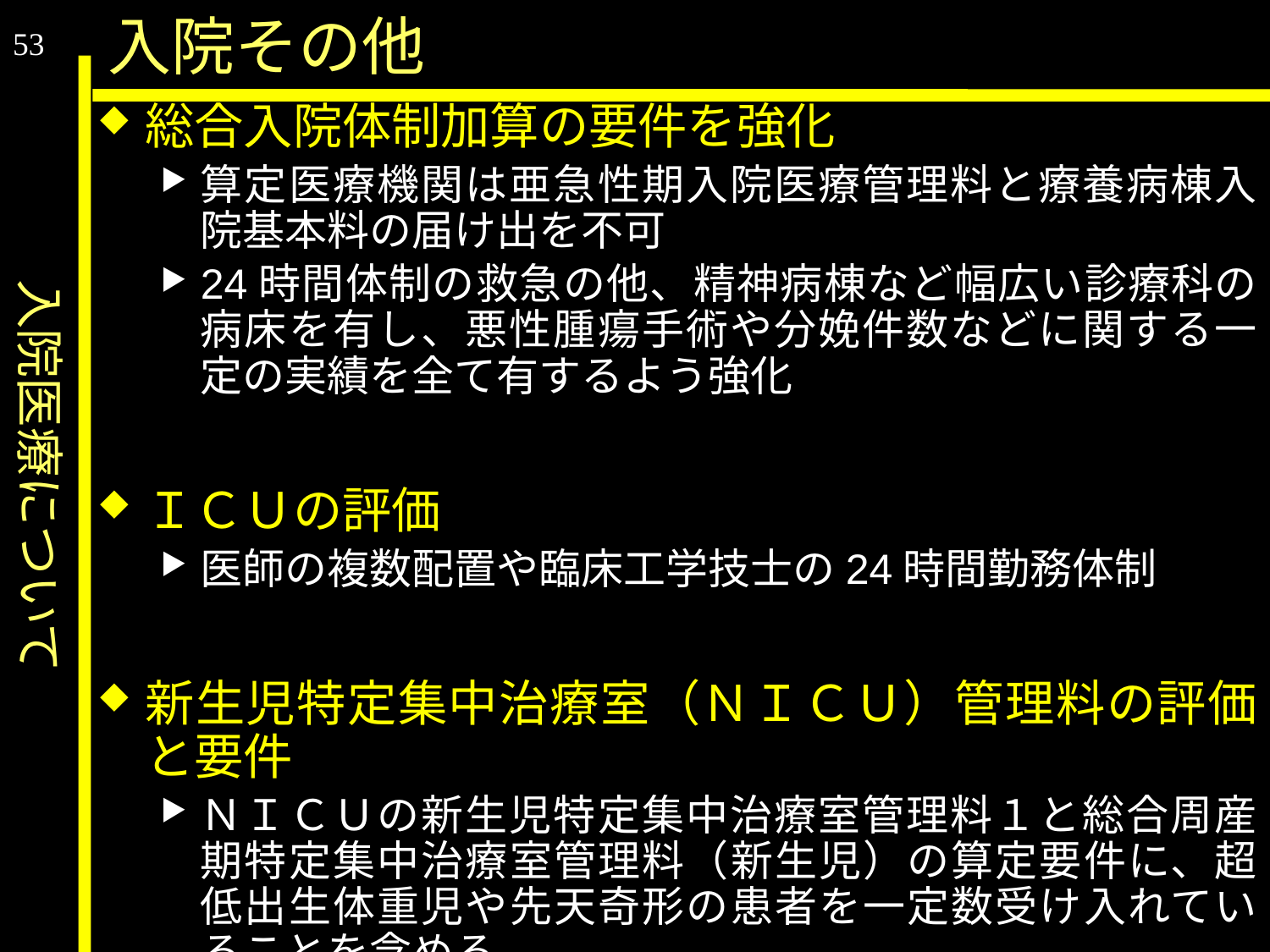

入院医療について
入院その他
53

総合入院体制加算の要件を強化
算定医療機関は亜急性期入院医療管理料と療養病棟入院基本料の届け出を不可
24時間体制の救急の他、精神病棟など幅広い診療科の病床を有し、悪性腫瘍手術や分娩件数などに関する一定の実績を全て有するよう強化

ＩＣＵの評価
医師の複数配置や臨床工学技士の24時間勤務体制

新生児特定集中治療室（ＮＩＣＵ）管理料の評価と要件
ＮＩＣＵの新生児特定集中治療室管理料１と総合周産期特定集中治療室管理料（新生児）の算定要件に、超低出生体重児や先天奇形の患者を一定数受け入れていることを含める